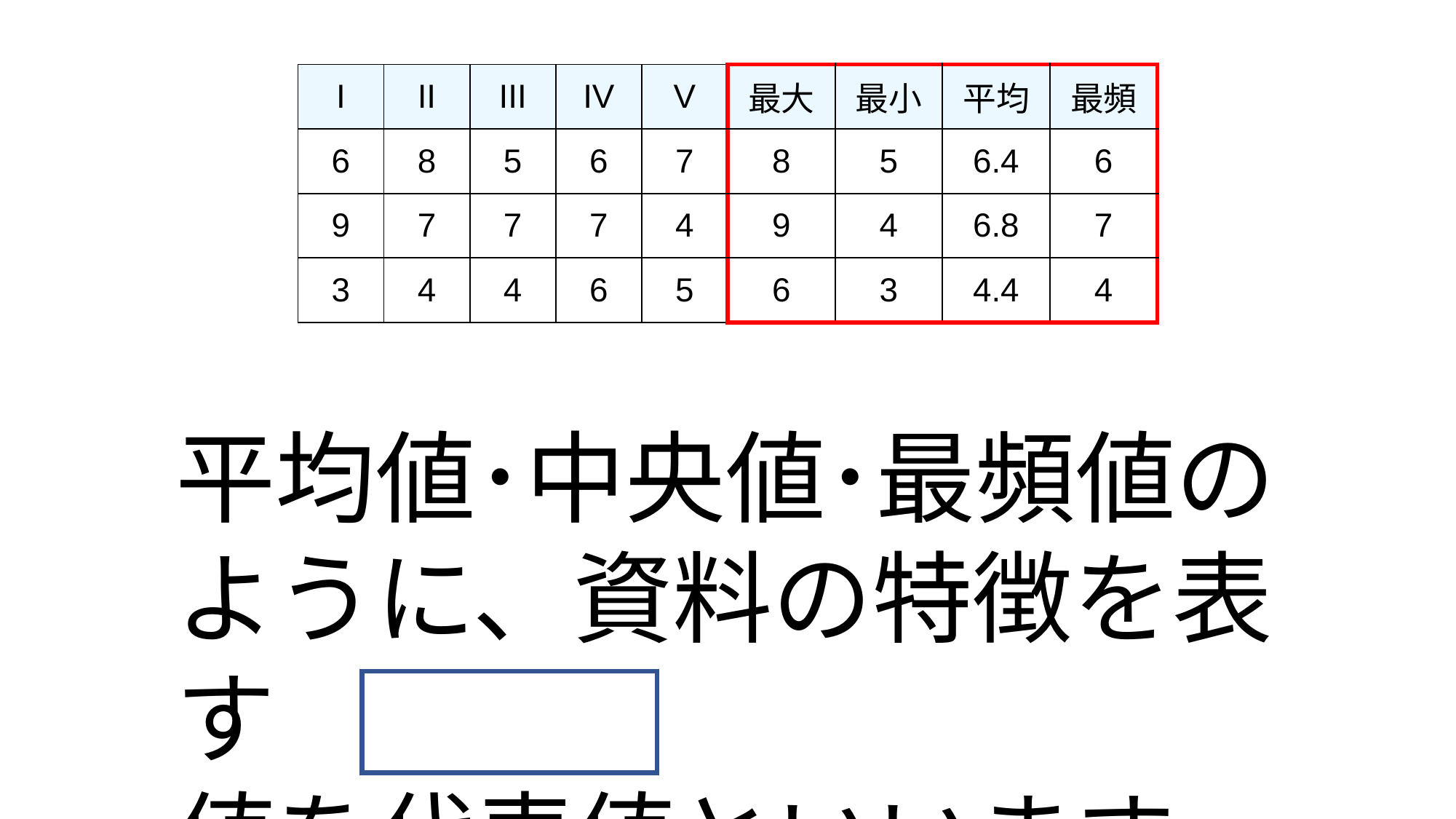

| I | II | III | IV | V | 最大 | 最小 | 平均 | 最頻 |
| --- | --- | --- | --- | --- | --- | --- | --- | --- |
| 6 | 8 | 5 | 6 | 7 | 8 | 5 | 6.4 | 6 |
| 9 | 7 | 7 | 7 | 4 | 9 | 4 | 6.8 | 7 |
| 3 | 4 | 4 | 6 | 5 | 6 | 3 | 4.4 | 4 |
平均値･中央値･最頻値の
ように、資料の特徴を表す
値を代表値といいます。